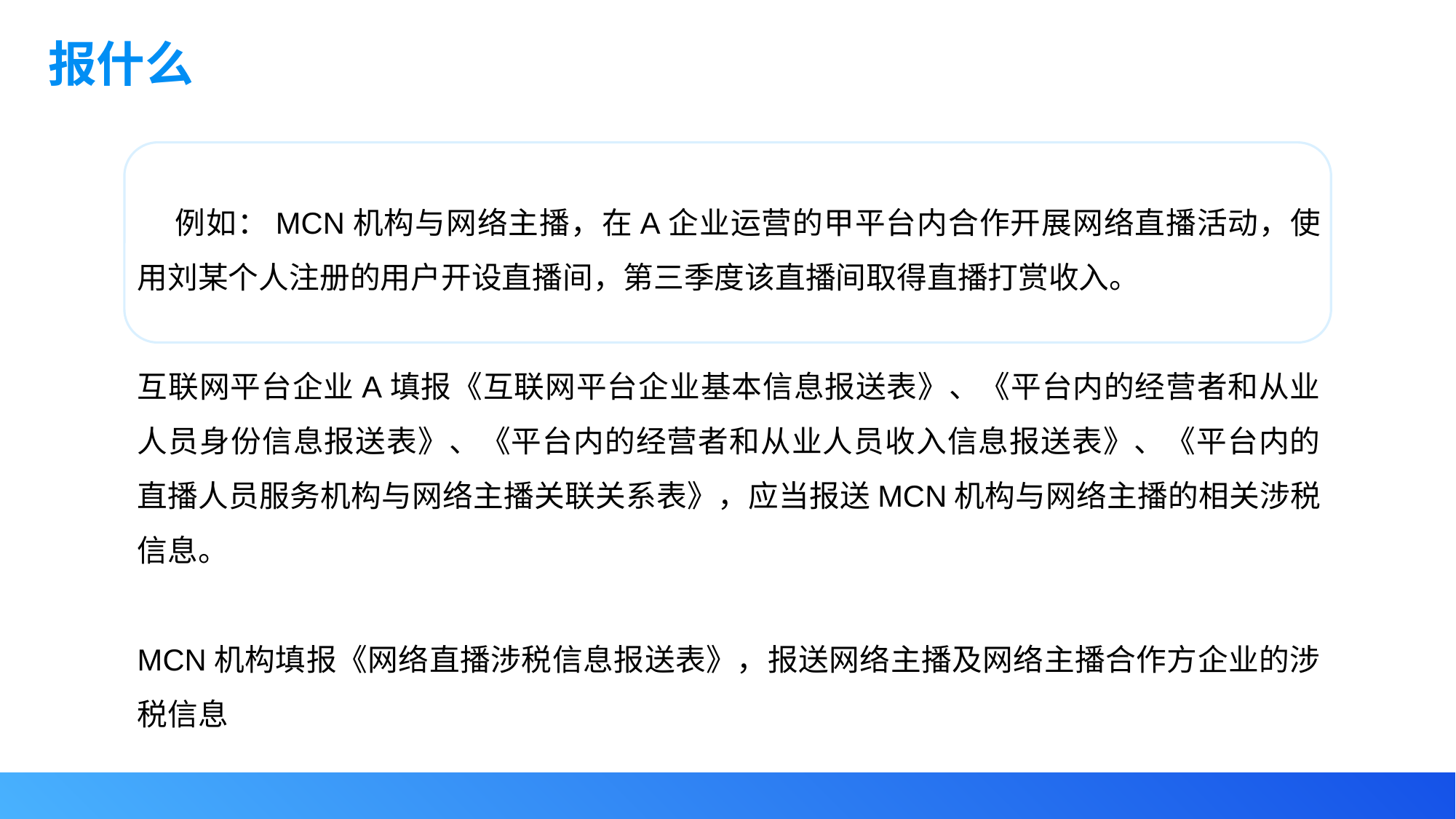

报什么

    例如：MCN机构与网络主播，在A企业运营的甲平台内合作开展网络直播活动，使用刘某个人注册的用户开设直播间，第三季度该直播间取得直播打赏收入。

互联网平台企业A填报《互联网平台企业基本信息报送表》、《平台内的经营者和从业人员身份信息报送表》、《平台内的经营者和从业人员收入信息报送表》、《平台内的直播人员服务机构与网络主播关联关系表》，应当报送MCN机构与网络主播的相关涉税信息。

MCN机构填报《网络直播涉税信息报送表》，报送网络主播及网络主播合作方企业的涉税信息